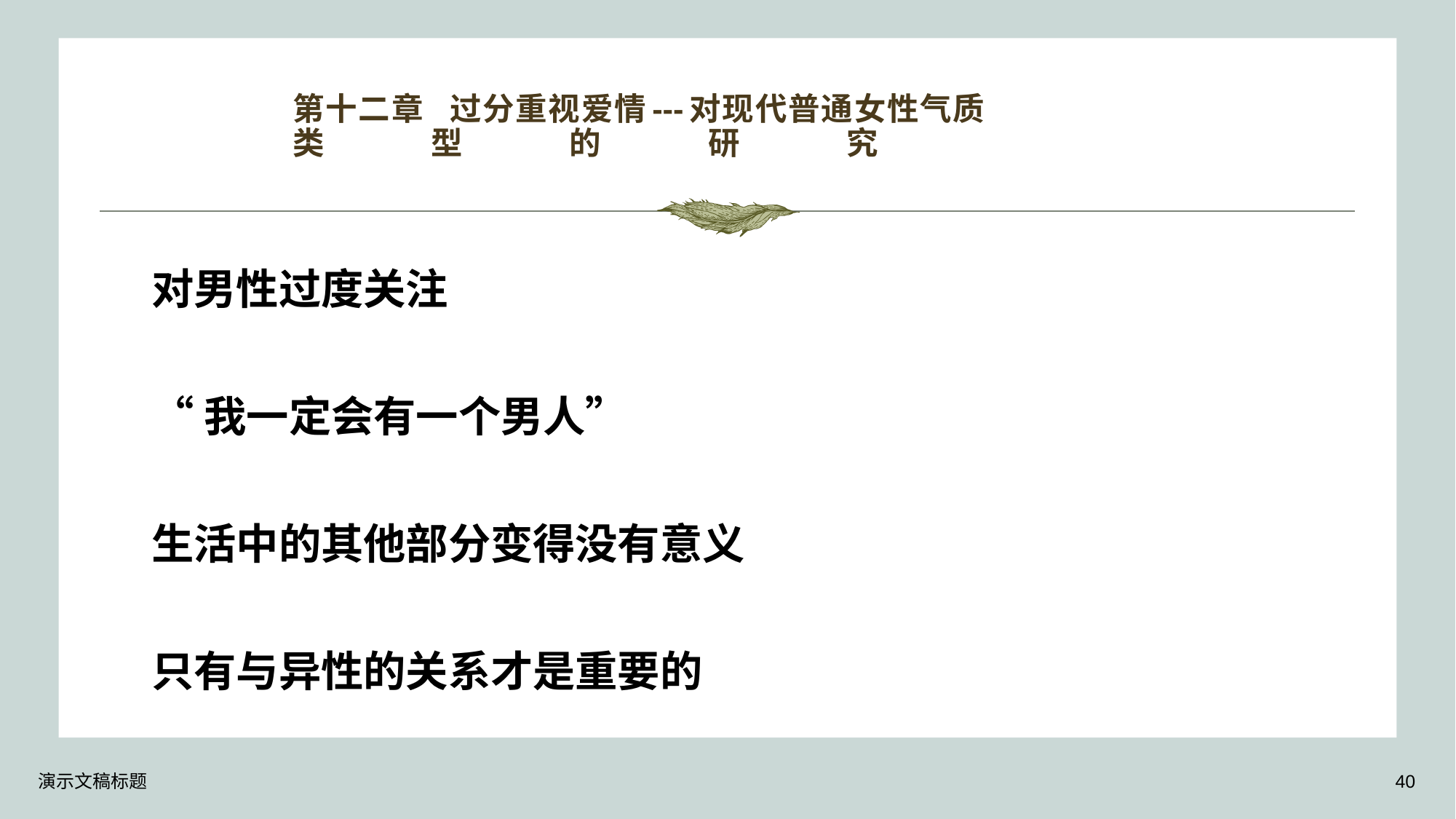

# 第十二章   过分重视爱情---对现代普通女性气质类型的研究
对男性过度关注
“我一定会有一个男人”
生活中的其他部分变得没有意义
只有与异性的关系才是重要的
演示文稿标题
40